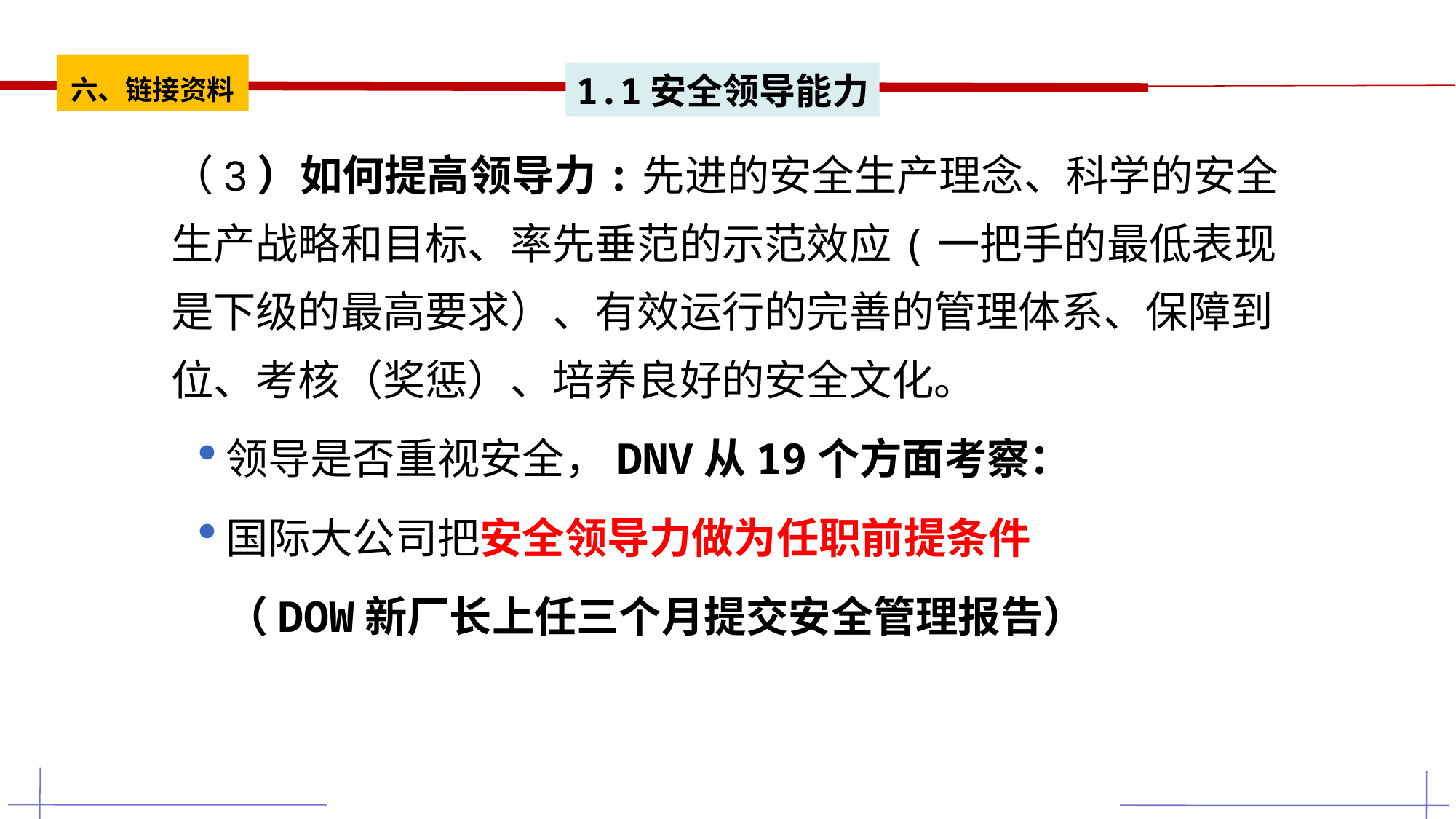

六、链接资料
1.1安全领导能力
（3）如何提高领导力:先进的安全生产理念、科学的安全生产战略和目标、率先垂范的示范效应(一把手的最低表现是下级的最高要求）、有效运行的完善的管理体系、保障到位、考核（奖惩）、培养良好的安全文化。
领导是否重视安全，DNV从19个方面考察：
国际大公司把安全领导力做为任职前提条件
（DOW新厂长上任三个月提交安全管理报告）